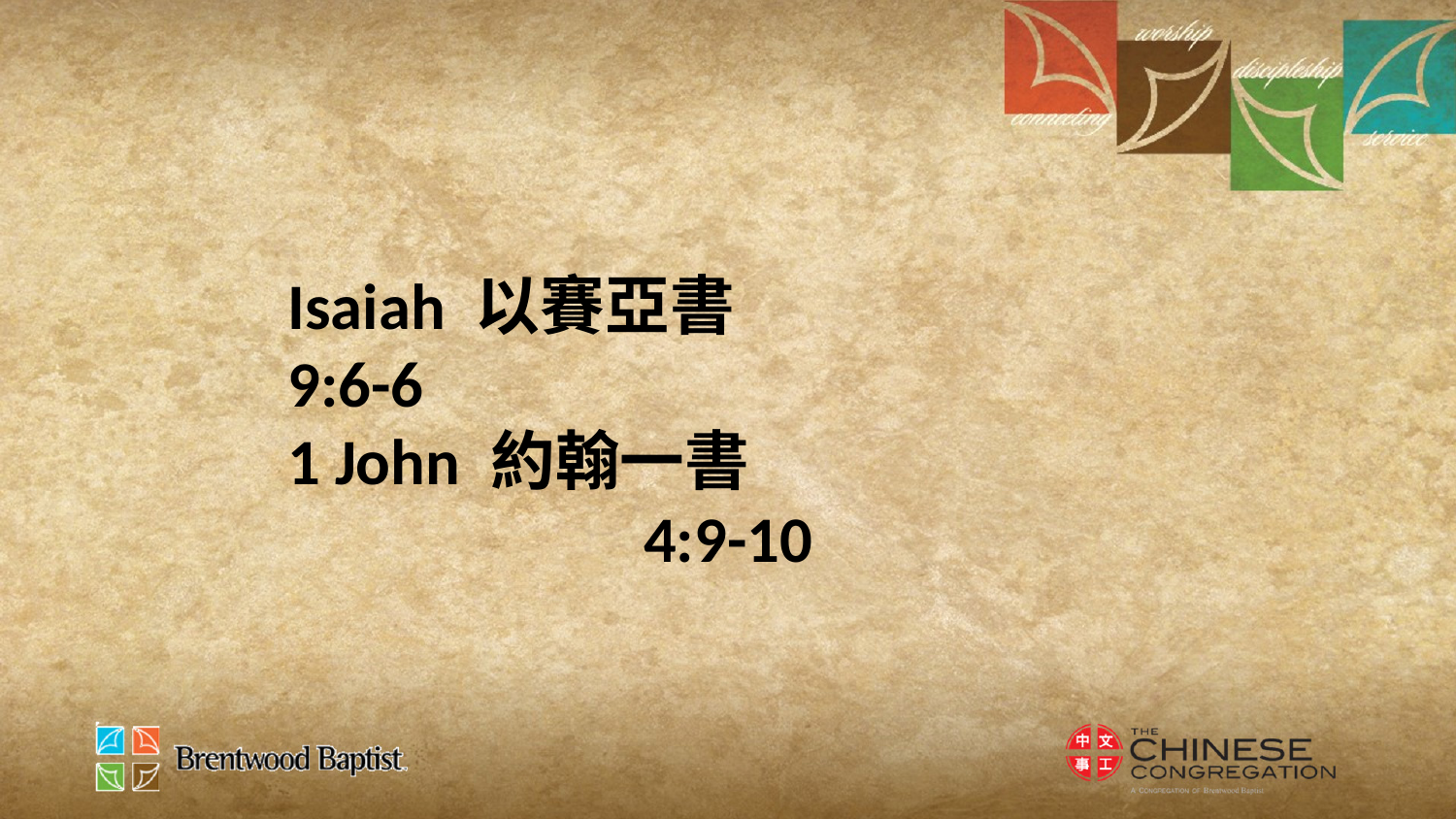

Isaiah 以賽亞書
9:6-6
1 John 約翰一書
4:9-10